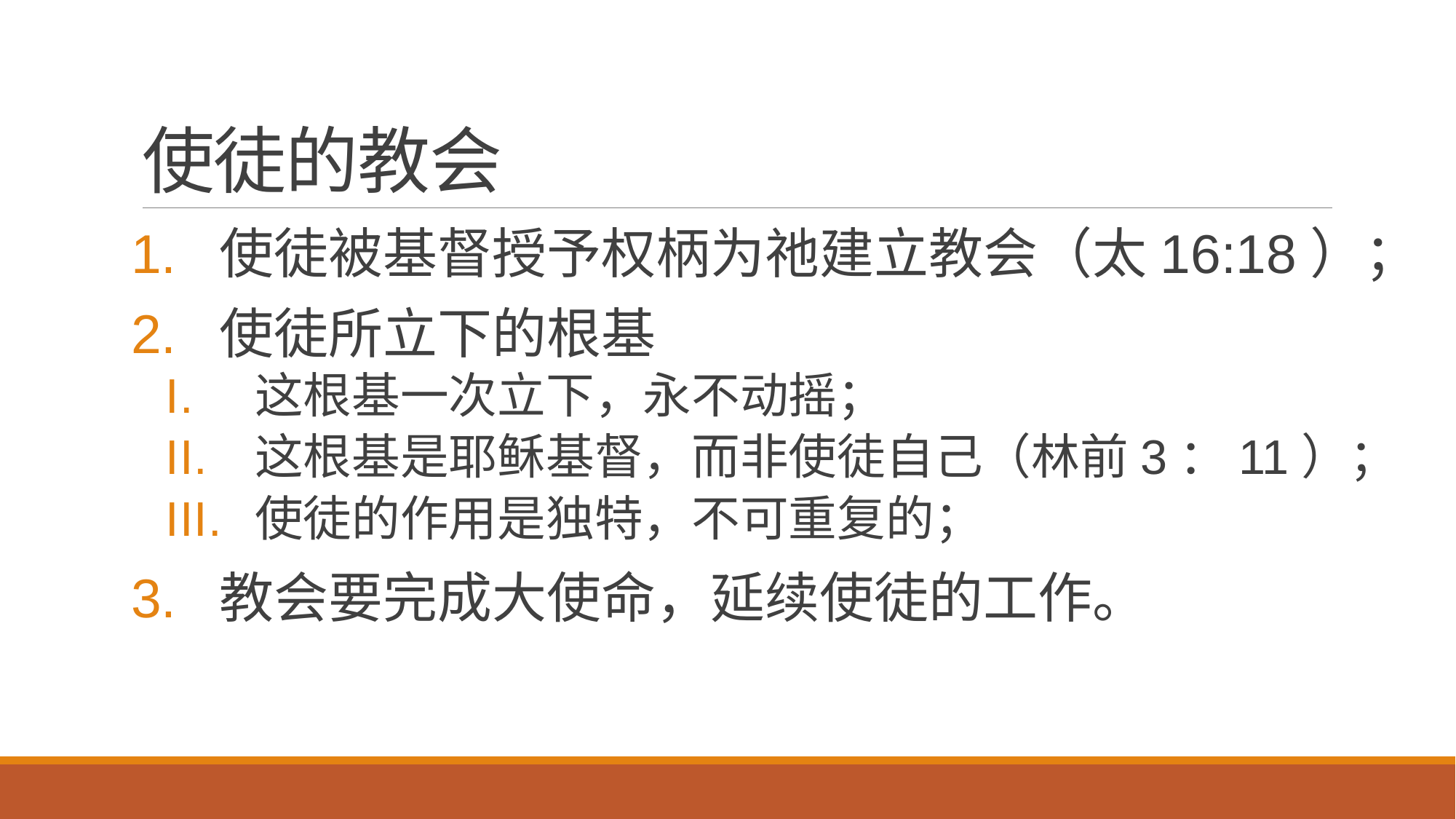

# 使徒的教会
使徒被基督授予权柄为祂建立教会（太16:18）；
使徒所立下的根基
这根基一次立下，永不动摇；
这根基是耶稣基督，而非使徒自己（林前3：11）；
使徒的作用是独特，不可重复的；
教会要完成大使命，延续使徒的工作。